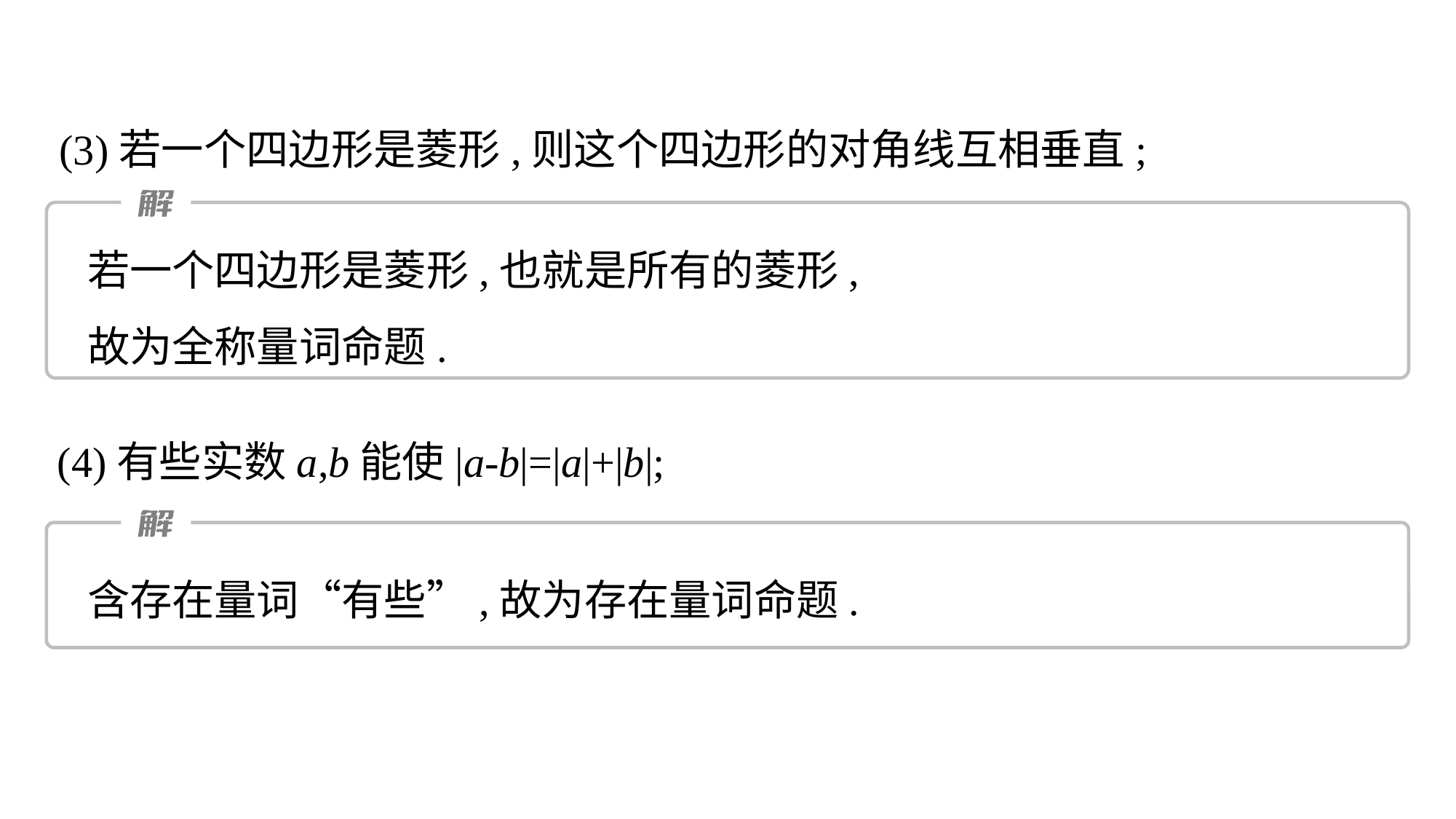

(3)若一个四边形是菱形,则这个四边形的对角线互相垂直;

若一个四边形是菱形,也就是所有的菱形,
故为全称量词命题.
(4)有些实数a,b能使|a-b|=|a|+|b|;

含存在量词“有些”,故为存在量词命题.